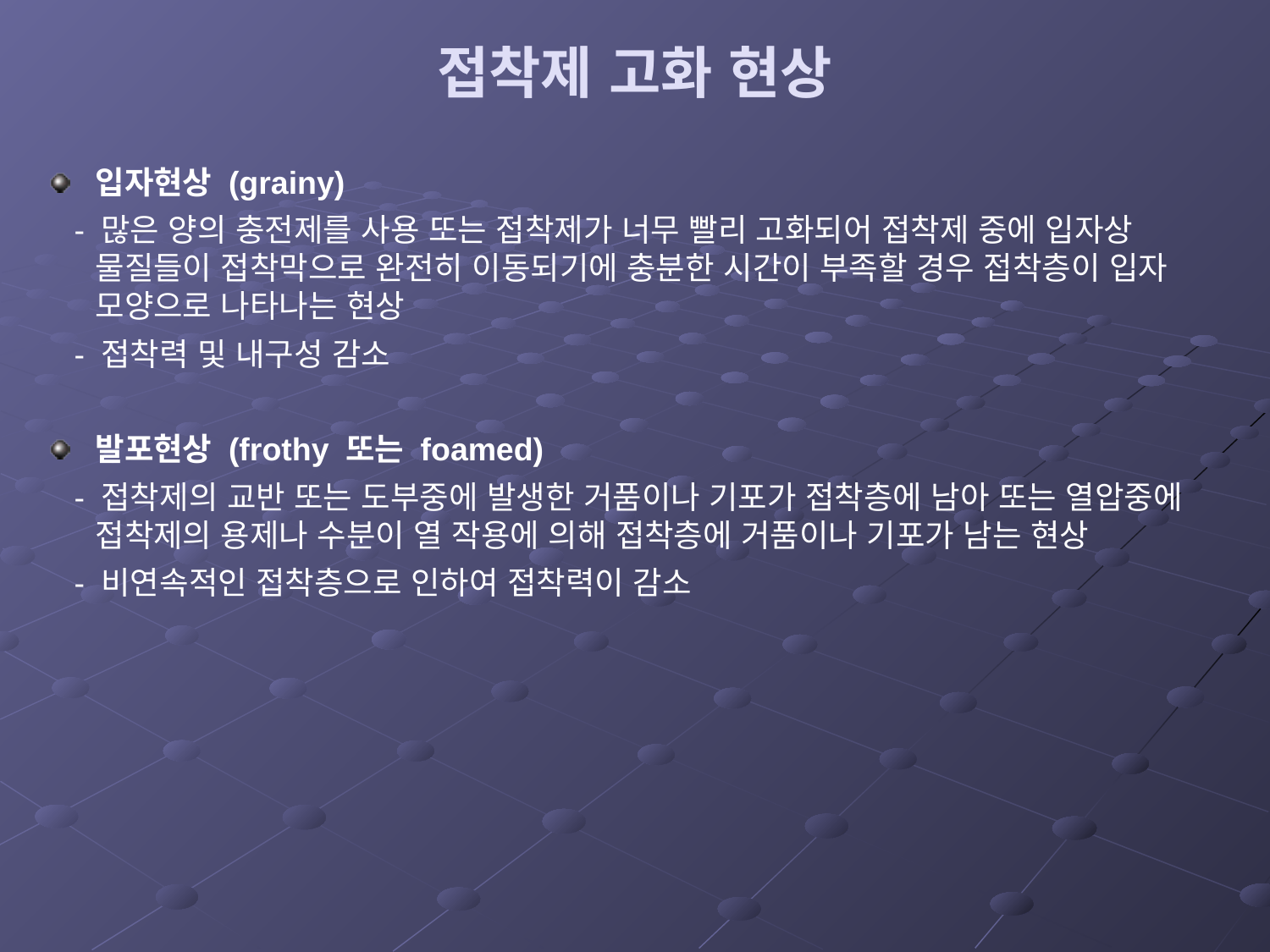

# 접착제 고화 현상
입자현상 (grainy)
   - 많은 양의 충전제를 사용 또는 접착제가 너무 빨리 고화되어 접착제 중에 입자상 물질들이 접착막으로 완전히 이동되기에 충분한 시간이 부족할 경우 접착층이 입자 모양으로 나타나는 현상
   - 접착력 및 내구성 감소

발포현상 (frothy 또는 foamed)
   - 접착제의 교반 또는 도부중에 발생한 거품이나 기포가 접착층에 남아 또는 열압중에 접착제의 용제나 수분이 열 작용에 의해 접착층에 거품이나 기포가 남는 현상
   - 비연속적인 접착층으로 인하여 접착력이 감소